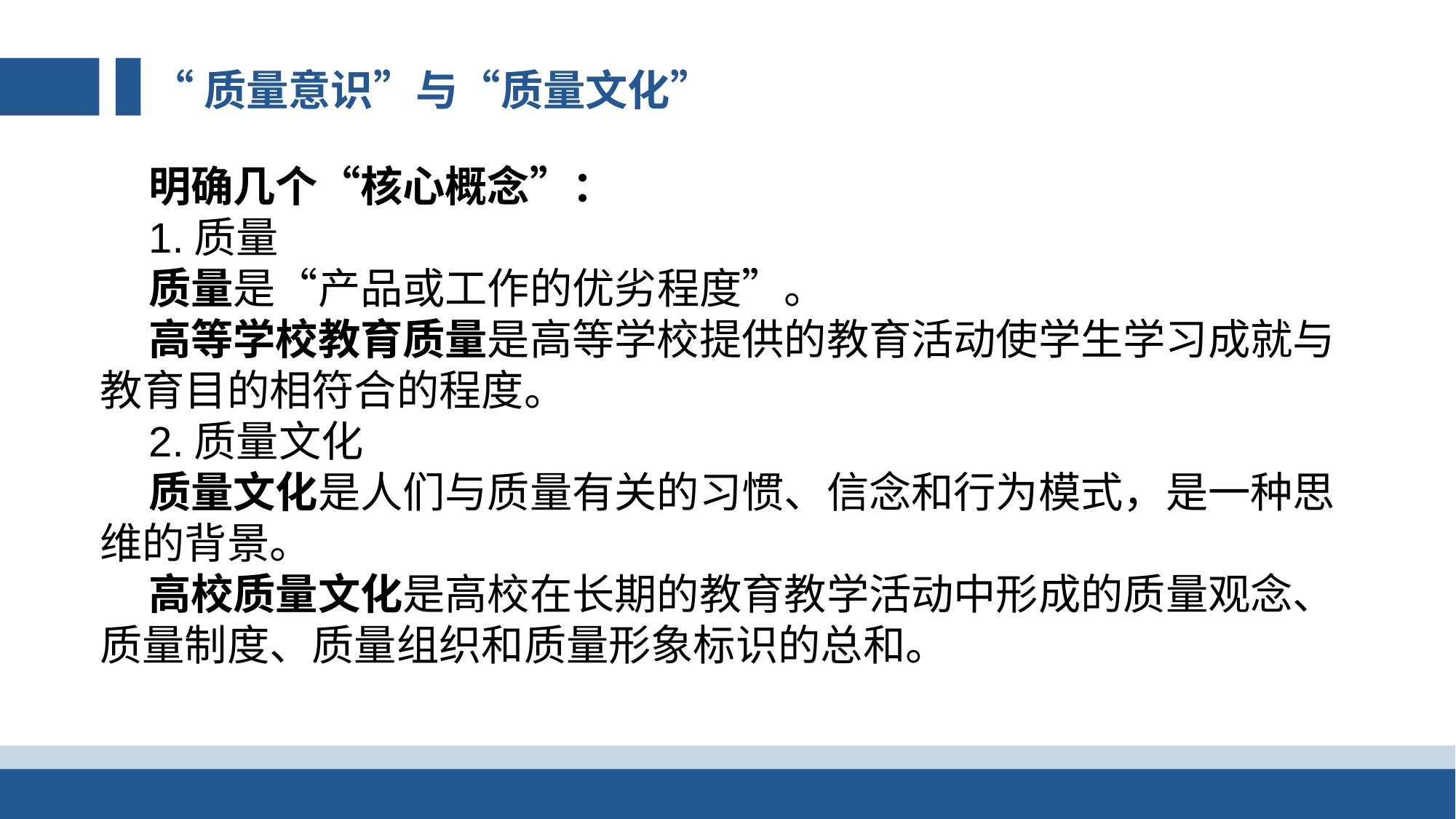

“质量意识”与“质量文化”
明确几个“核心概念”：
1.质量
质量是“产品或工作的优劣程度”。
高等学校教育质量是高等学校提供的教育活动使学生学习成就与教育目的相符合的程度。
2.质量文化
质量文化是人们与质量有关的习惯、信念和行为模式，是一种思维的背景。
高校质量文化是高校在长期的教育教学活动中形成的质量观念、质量制度、质量组织和质量形象标识的总和。